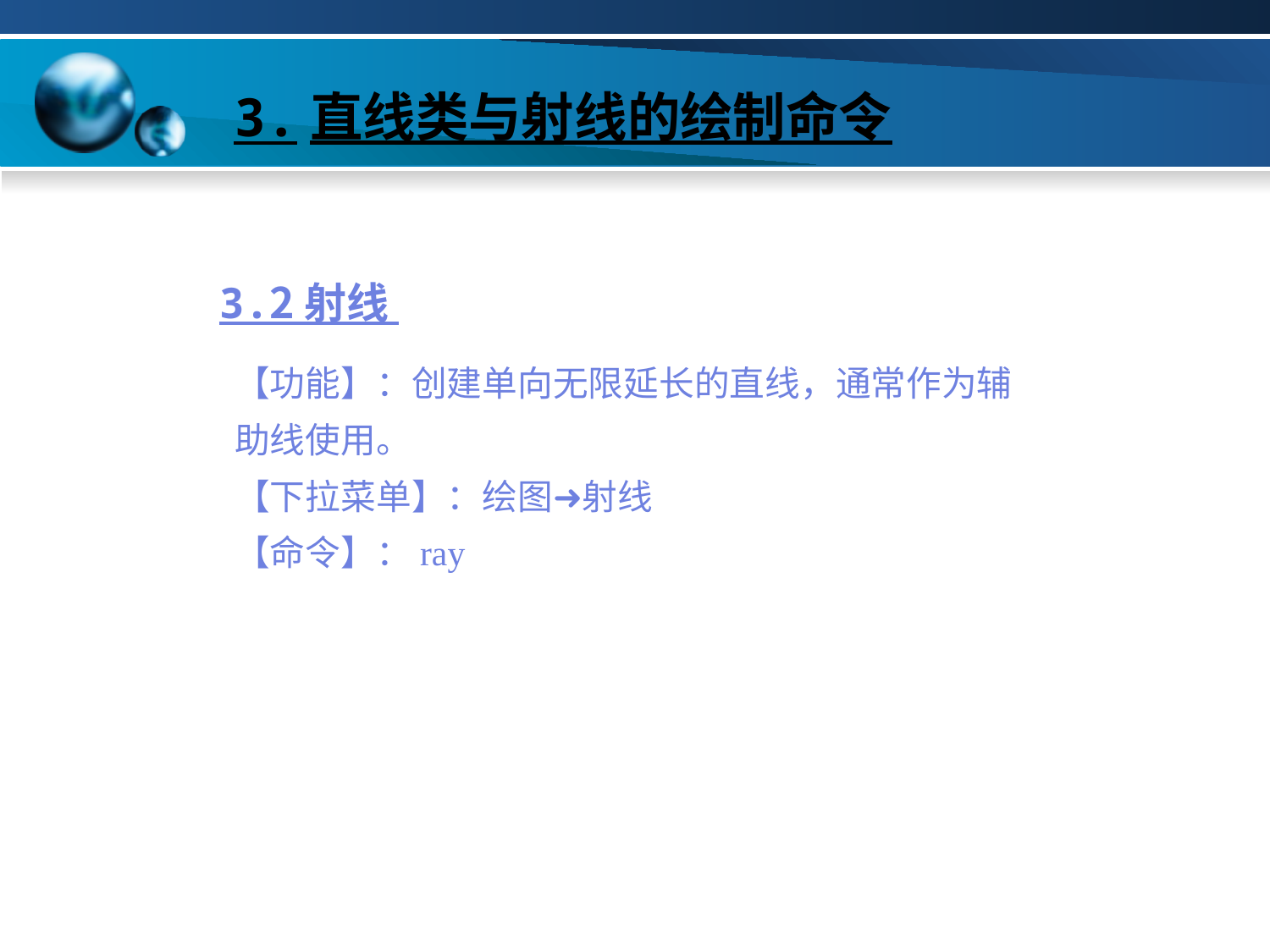

# 3.直线类与射线的绘制命令
3.2 射线

【功能】：创建单向无限延长的直线，通常作为辅助线使用。
【下拉菜单】：绘图➜射线
【命令】：ray